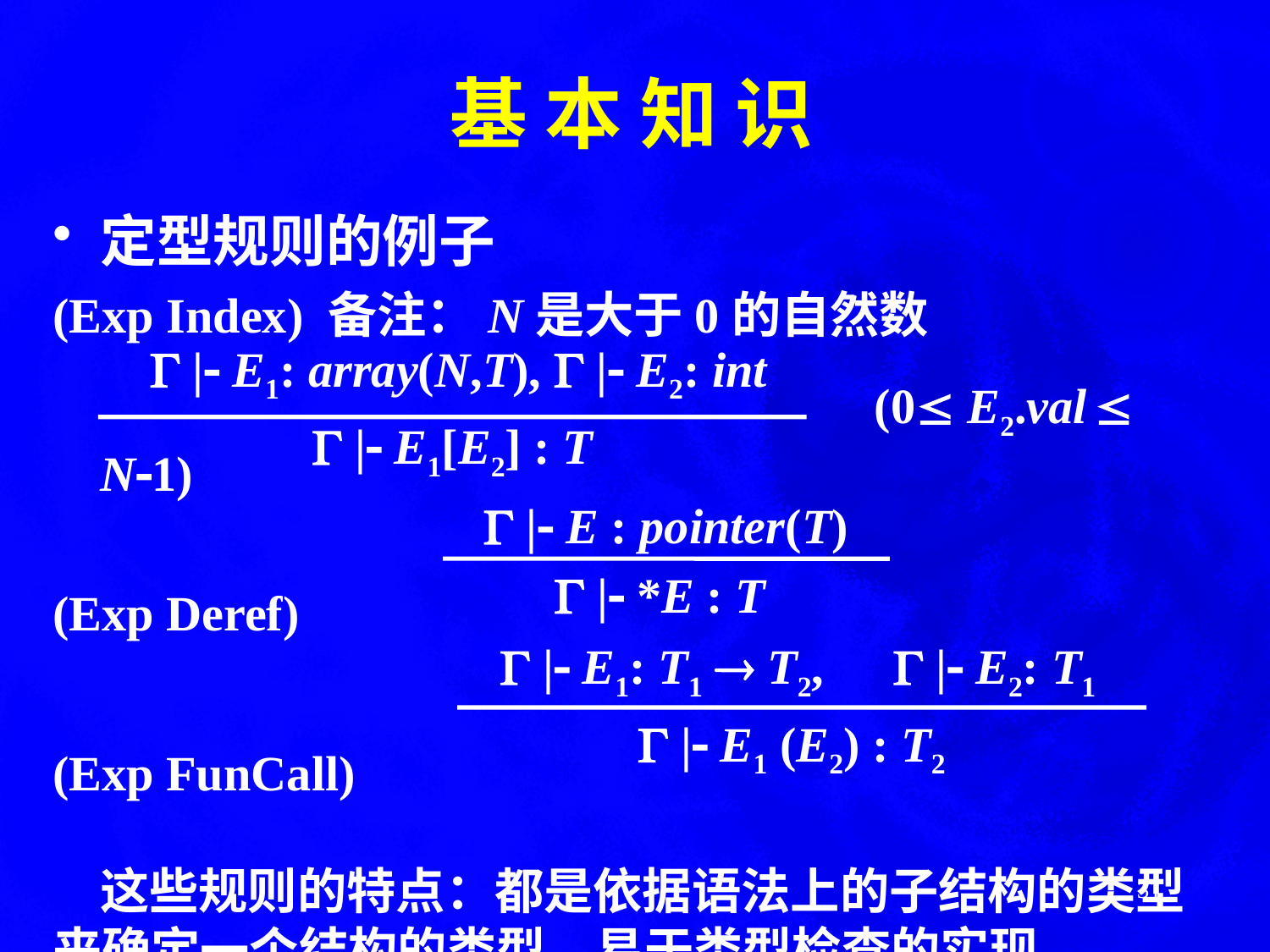

基 本 知 识
定型规则的例子
(Exp Index) 备注：N是大于0的自然数
							 (0≤ E2.val ≤ N−1)

(Exp Deref)

(Exp FunCall)

	这些规则的特点：都是依据语法上的子结构的类型
来确定一个结构的类型，易于类型检查的实现
 Γ |− E1: array(N,T), Γ |− E2: int
Γ |− E1[E2] : T

 Γ |− E : pointer(T)
Γ |− *E : T

 Γ |− E1: T1 → T2, 	  Γ |− E2: T1
Γ |− E1 (E2) : T2

31